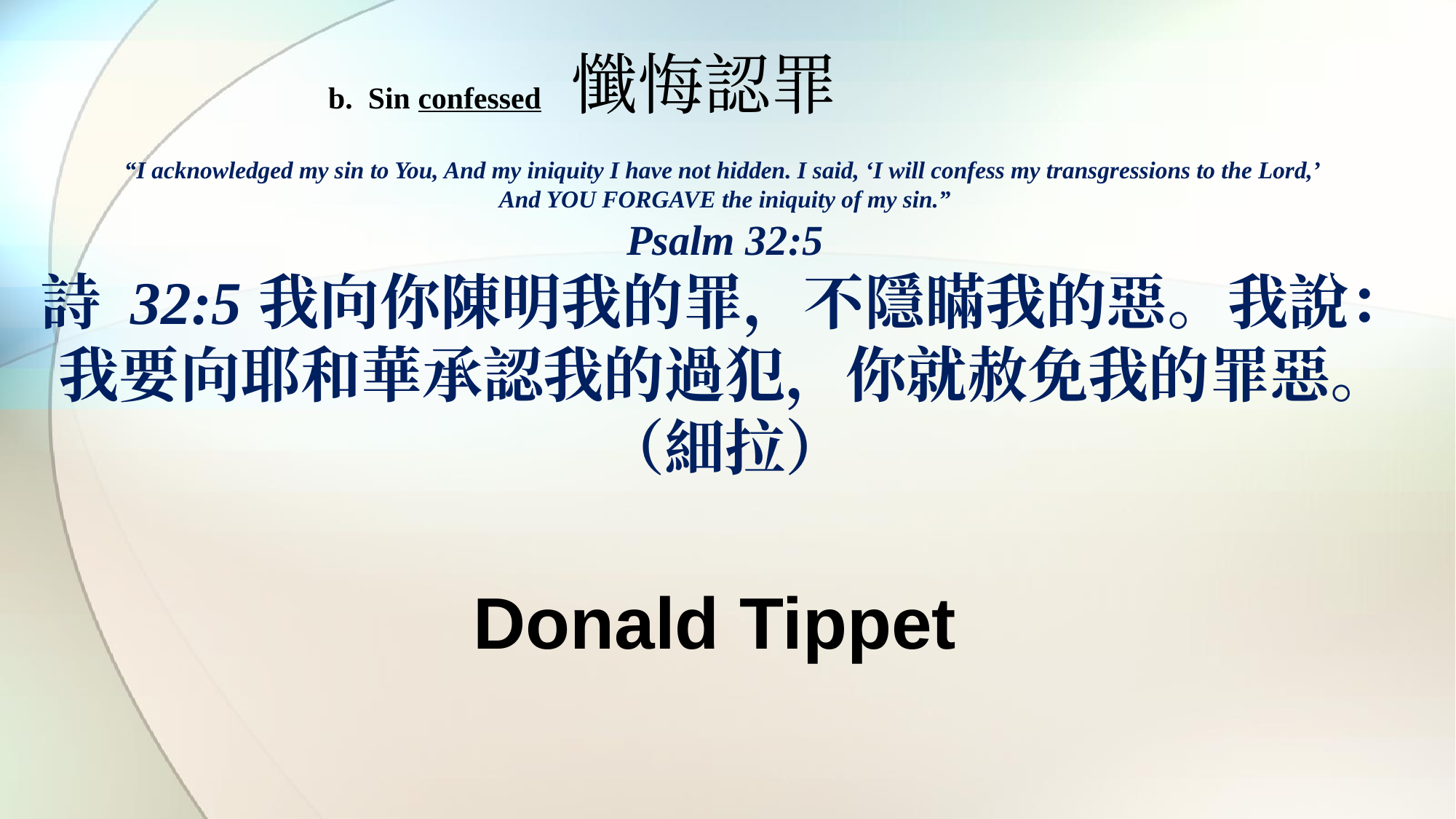

b.  Sin confessed 懺悔認罪
“I acknowledged my sin to You, And my iniquity I have not hidden. I said, ‘I will confess my transgressions to the Lord,’
And YOU FORGAVE the iniquity of my sin.”
Psalm 32:5
詩 32:5	我向你陳明我的罪，不隱瞞我的惡。我說：我要向耶和華承認我的過犯，你就赦免我的罪惡。（細拉）
Donald Tippet